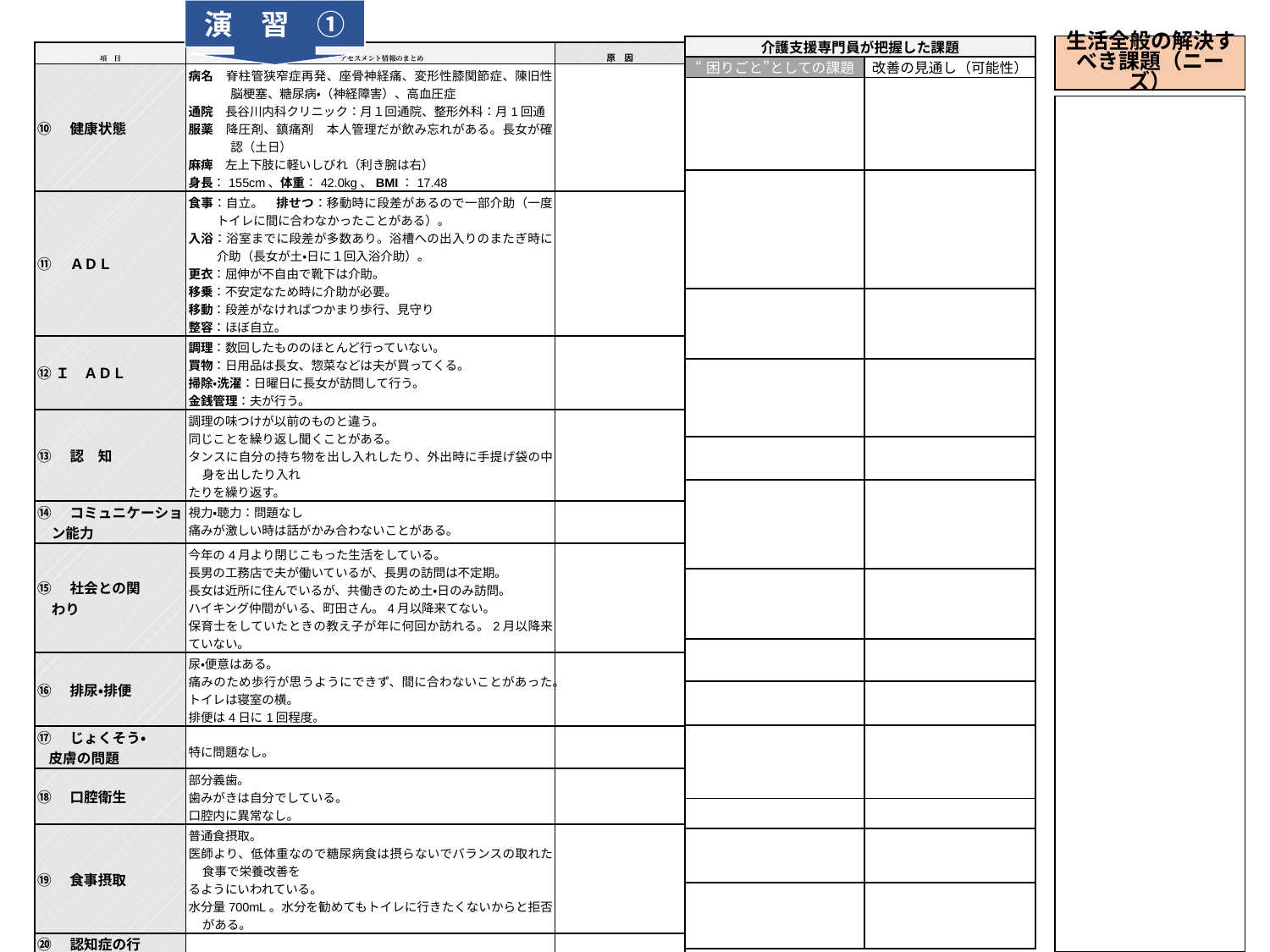

演　習　①
| 介護支援専門員が把握した課題 |  |
| --- | --- |
| “困りごと”としての課題 | 改善の見通し（可能性） |
|  |  |
|  |  |
|  |  |
|  |  |
|  |  |
|  |  |
|  |  |
|  |  |
|  |  |
|  |  |
|  |  |
|  |  |
|  |  |
生活全般の解決すべき課題（ニーズ）
| 項　目 | アセスメント情報のまとめ | 原　因 |
| --- | --- | --- |
| ⑩　健康状態 | 病名　脊柱管狭窄症再発、座骨神経痛、変形性膝関節症、陳旧性脳梗塞、糖尿病・（神経障害）、高血圧症 通院　長谷川内科クリニック：月１回通院、整形外科：月1回通 服薬　降圧剤、鎮痛剤　本人管理だが飲み忘れがある。長女が確認（土日） 麻痺　左上下肢に軽いしびれ（利き腕は右） 身長：155cm、体重：42.0kg、BMI：17.48 |  |
| ⑪　ＡＤＬ | 食事：自立。　排せつ：移動時に段差があるので一部介助（一度トイレに間に合わなかったことがある）。 入浴：浴室までに段差が多数あり。浴槽への出入りのまたぎ時に介助（長女が土・日に１回入浴介助）。 更衣：屈伸が不自由で靴下は介助。 移乗：不安定なため時に介助が必要。 移動：段差がなければつかまり歩行、見守り 整容：ほぼ自立。 |  |
| ⑫Ｉ　ＡＤＬ | 調理：数回したもののほとんど行っていない。 買物：日用品は長女、惣菜などは夫が買ってくる。 掃除・洗濯：日曜日に長女が訪問して行う。 金銭管理：夫が行う。 |  |
| ⑬　認　知 | 調理の味つけが以前のものと違う。 同じことを繰り返し聞くことがある。 タンスに自分の持ち物を出し入れしたり、外出時に手提げ袋の中身を出したり入れ たりを繰り返す。 |  |
| ⑭　コミュニケーション能力 | 視力・聴力：問題なし 痛みが激しい時は話がかみ合わないことがある。 |  |
| ⑮　社会との関 わり | 今年の4月より閉じこもった生活をしている。 長男の工務店で夫が働いているが、長男の訪問は不定期。 長女は近所に住んでいるが、共働きのため土・日のみ訪問。 ハイキング仲間がいる、町田さん。4月以降来てない。 保育士をしていたときの教え子が年に何回か訪れる。2月以降来ていない。 |  |
| ⑯　排尿・排便 | 尿・便意はある。 痛みのため歩行が思うようにできず、間に合わないことがあった。 トイレは寝室の横。 排便は4日に1回程度。 |  |
| ⑰　じょくそう・ 皮膚の問題 | 特に問題なし。 |  |
| ⑱　口腔衛生 | 部分義歯。 歯みがきは自分でしている。 口腔内に異常なし。 |  |
| ⑲　食事摂取 | 普通食摂取。 医師より、低体重なので糖尿病食は摂らないでバランスの取れた食事で栄養改善を るようにいわれている。 水分量700mL。水分を勧めてもトイレに行きたくないからと拒否がある。 |  |
| ⑳　認知症の行 動・心理症状　( | なし |  |
| ㉑　介護力 | 夫が介護しているが、家事は全くしたことがなく、頑固な性格、大工仕事はしているが健康というほどではない（虚弱）。 長女は土・日のみ。 |  |
| ㉒　居住環境 | 持ち家、２階建て、自室は１階にあり、１階部分で生活をしている。 布団で寝起きしている。 洗濯はしてないため、2階には上がらない。 段差が多い。 |  |